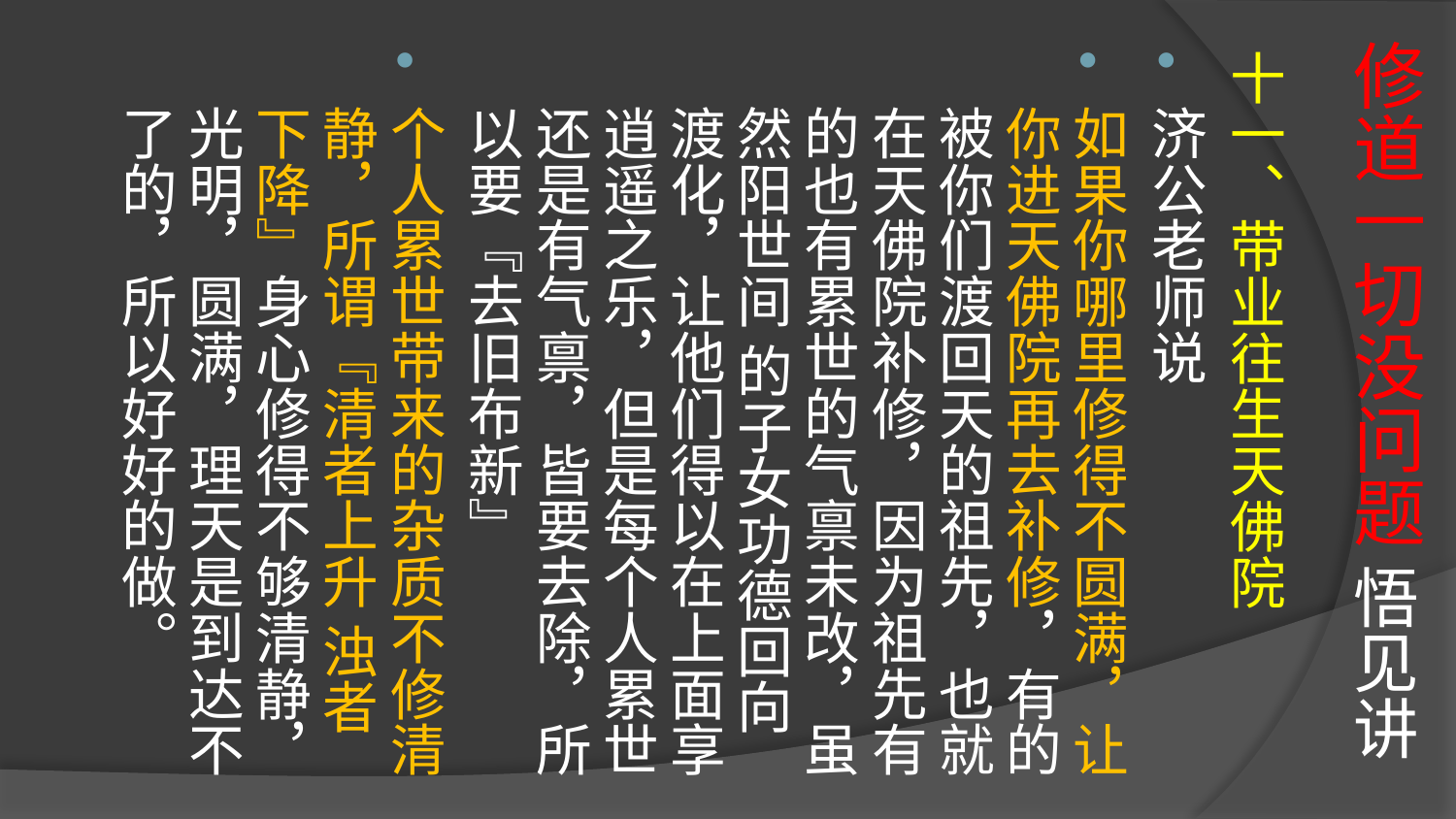

# 修道一切没问题 悟见讲
十一、带业往生天佛院
济公老师说
如果你哪里修得不圆满，让你进天佛院再去补修，有的被你们渡回天的祖先，也就在天佛院补修，因为祖先有的也有累世的气禀未改，虽然阳世间 的子女功德回向渡化，让他们得以在上面享逍遥之乐，但是每个人累世还是有气禀，皆要去除，所以要『去旧布新』
个人累世带来的杂质不修清静，所谓『清者上升 浊者下降』身心修得不够清静，光明，圆满，理天是到达不了的，所以好好的做。